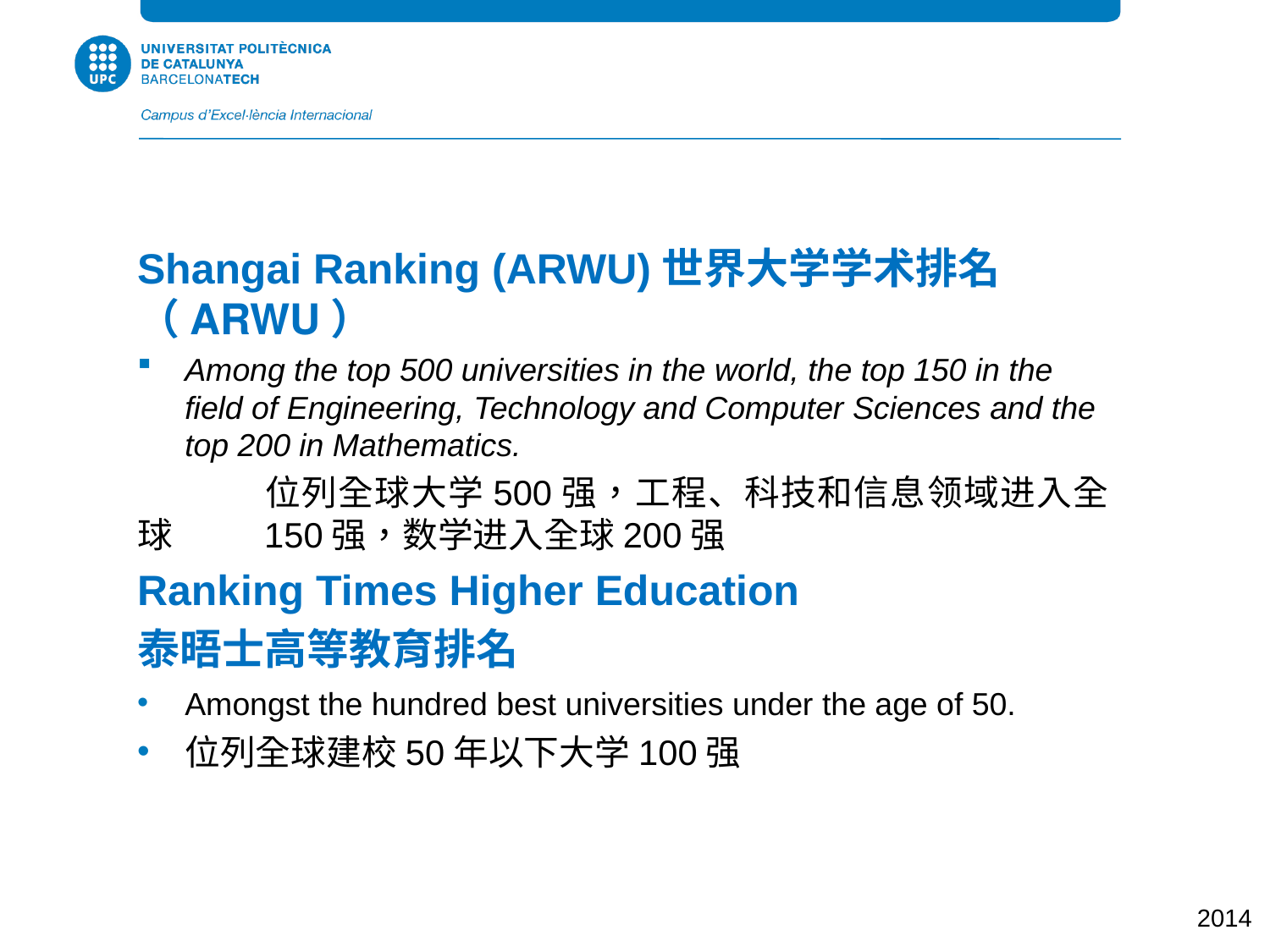

Shangai Ranking (ARWU)世界大学学术排名       （ARWU）
Among the top 500 universities in the world, the top 150 in the field of Engineering, Technology and Computer Sciences and the top 200 in Mathematics.
	位列全球大学500强，工程、科技和信息领域进入全球	150强，数学进入全球200强
Ranking Times Higher Education
泰晤士高等教育排名
Amongst the hundred best universities under the age of 50.
位列全球建校50年以下大学100强

2014